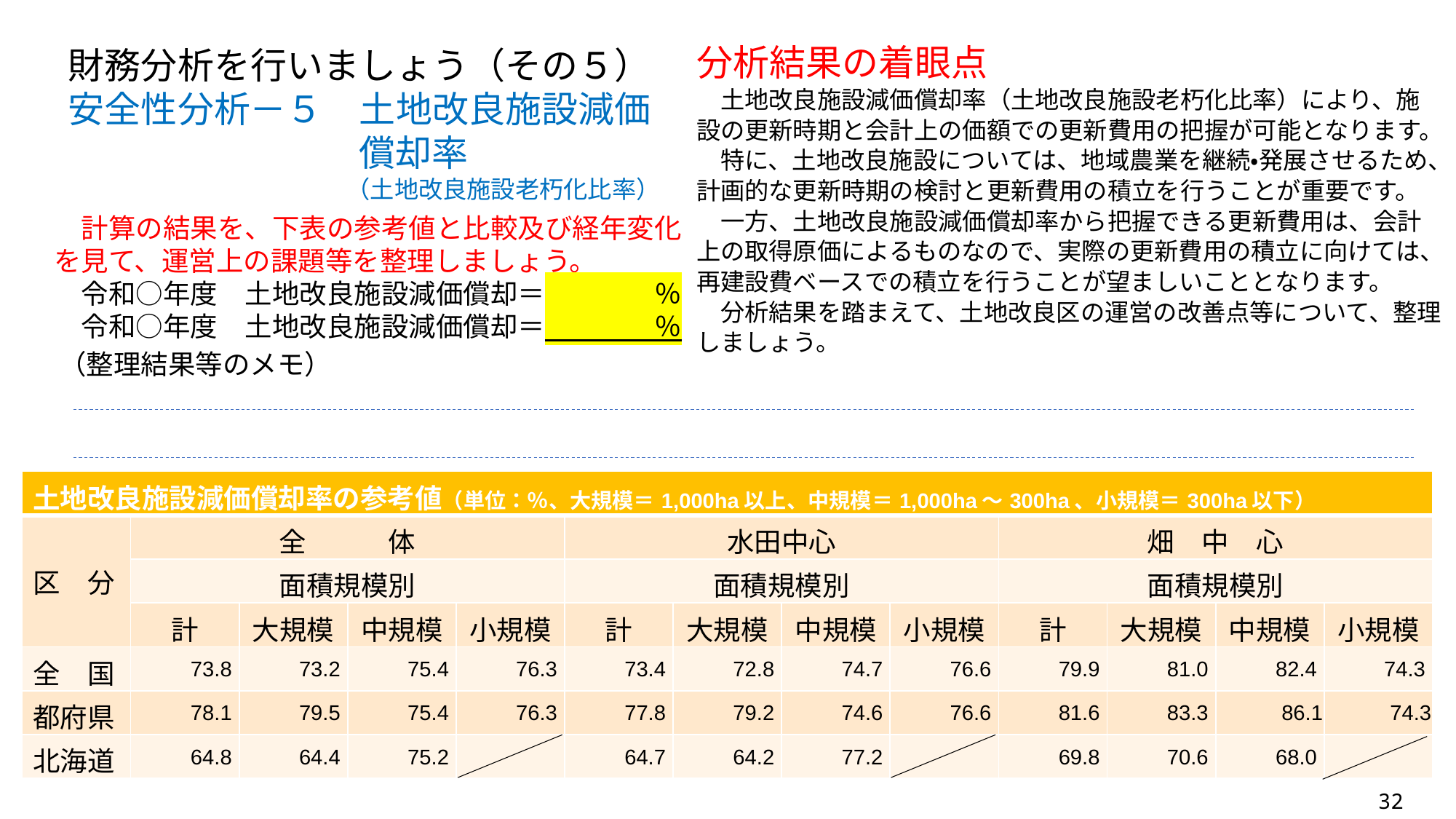

分析結果の着眼点
　土地改良施設減価償却率（土地改良施設老朽化比率）により、施設の更新時期と会計上の価額での更新費用の把握が可能となります。
　特に、土地改良施設については、地域農業を継続・発展させるため、計画的な更新時期の検討と更新費用の積立を行うことが重要です。
　一方、土地改良施設減価償却率から把握できる更新費用は、会計上の取得原価によるものなので、実際の更新費用の積立に向けては、再建設費ベースでの積立を行うことが望ましいこととなります。
　分析結果を踏まえて、土地改良区の運営の改善点等について、整理しましょう。
財務分析を行いましょう（その５）
安全性分析－５　土地改良施設減価
　　　　　　　　償却率
（土地改良施設老朽化比率）
　計算の結果を、下表の参考値と比較及び経年変化を見て、運営上の課題等を整理しましょう。
　令和○年度　土地改良施設減価償却＝　　　　％
　令和○年度　土地改良施設減価償却＝　　　　％
（整理結果等のメモ）
| 土地改良施設減価償却率の参考値（単位：％、大規模＝1,000ha以上、中規模＝1,000ha～300ha、小規模＝300ha以下） |  |  |  |  |  |  |  |  |  |  |  |  |
| --- | --- | --- | --- | --- | --- | --- | --- | --- | --- | --- | --- | --- |
| 区　分 | 全　　　体 |  |  |  | 水田中心 |  |  |  | 畑　中　心 |  |  |  |
|  | 面積規模別 |  |  |  | 面積規模別 |  |  |  | 面積規模別 |  |  |  |
|  | 計 | 大規模 | 中規模 | 小規模 | 計 | 大規模 | 中規模 | 小規模 | 計 | 大規模 | 中規模 | 小規模 |
| 全　国 | 73.8 | 73.2 | 75.4 | 76.3 | 73.4 | 72.8 | 74.7 | 76.6 | 79.9 | 81.0 | 82.4 | 74.3 |
| 都府県 | 78.1 | 79.5 | 75.4 | 76.3 | 77.8 | 79.2 | 74.6 | 76.6 | 81.6 | 83.3 | 86.1 | 74.3 |
| 北海道 | 64.8 | 64.4 | 75.2 |  | 64.7 | 64.2 | 77.2 |  | 69.8 | 70.6 | 68.0 |  |
32